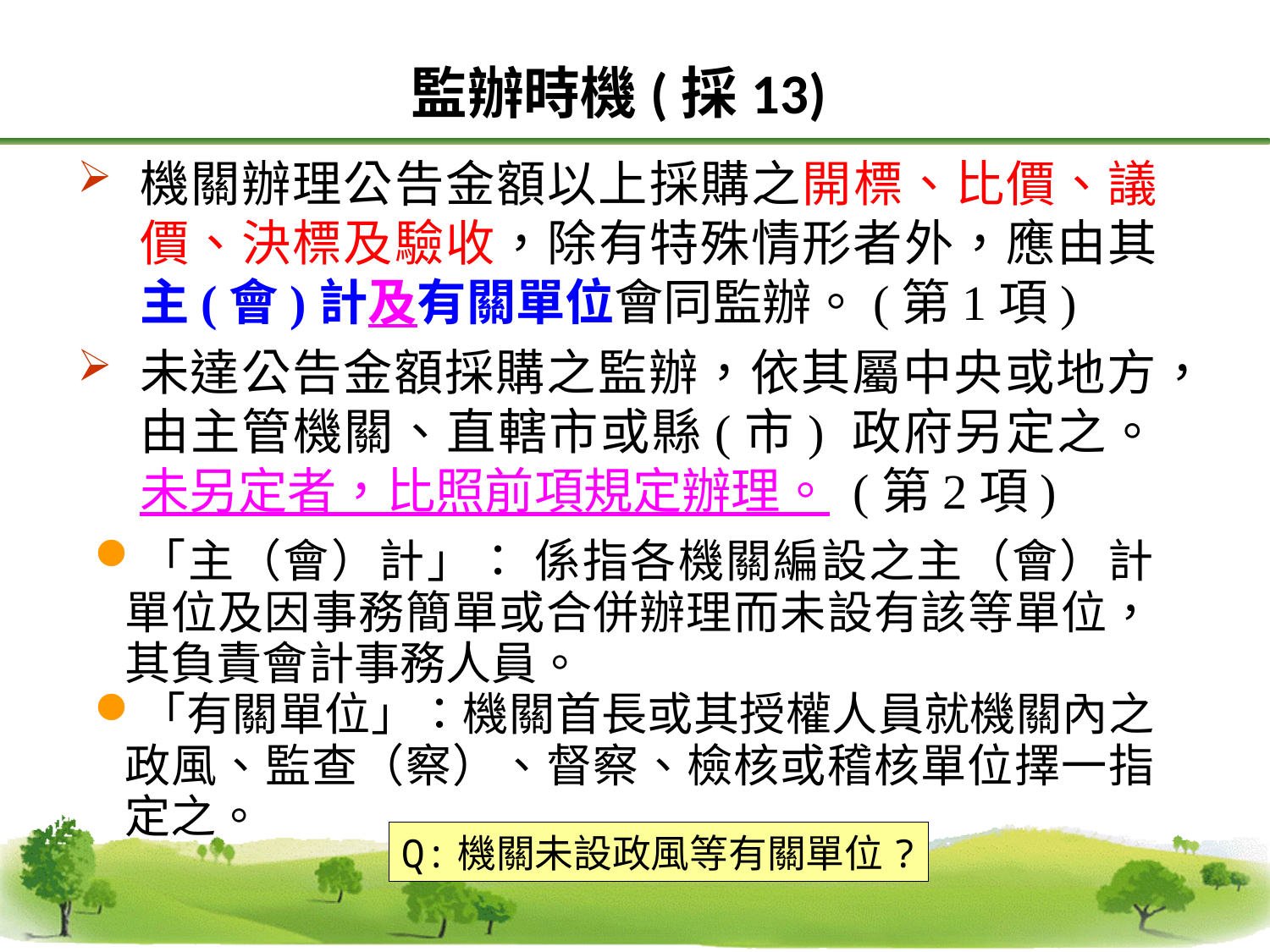

監辦時機(採13)
機關辦理公告金額以上採購之開標、比價、議價、決標及驗收，除有特殊情形者外，應由其主(會)計及有關單位會同監辦。(第1項)
未達公告金額採購之監辦，依其屬中央或地方，由主管機關、直轄市或縣(市) 政府另定之。未另定者，比照前項規定辦理。 (第2項)

「主（會）計」： 係指各機關編設之主（會）計單位及因事務簡單或合併辦理而未設有該等單位，其負責會計事務人員。
「有關單位」：機關首長或其授權人員就機關內之政風、監查（察）、督察、檢核或稽核單位擇一指定之。
Q:機關未設政風等有關單位?